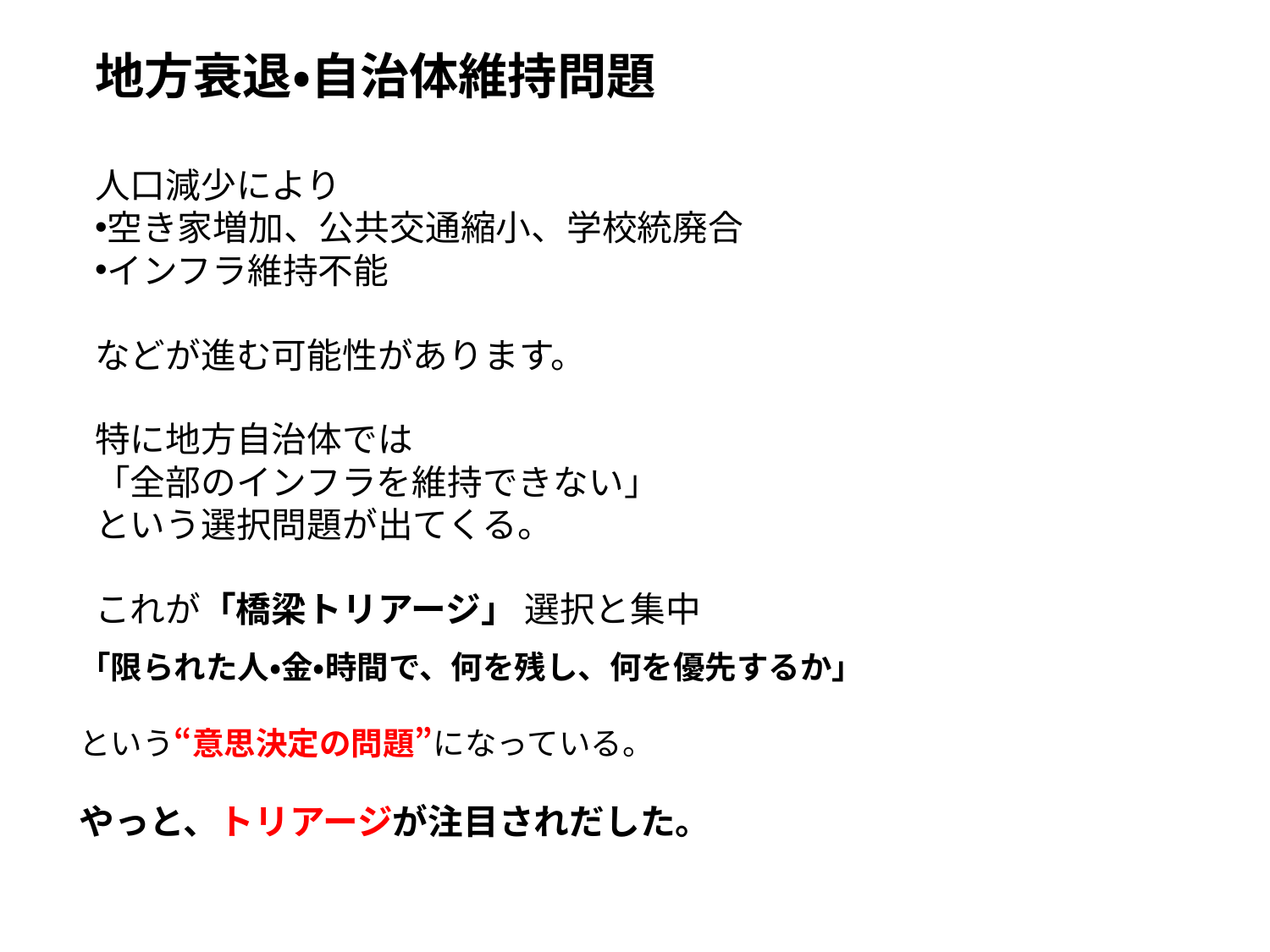

地方衰退・自治体維持問題

人口減少により
空き家増加、公共交通縮小、学校統廃合
インフラ維持不能

などが進む可能性があります。

特に地方自治体では
「全部のインフラを維持できない」
という選択問題が出てくる。

これが「橋梁トリアージ」 選択と集中
「限られた人・金・時間で、何を残し、何を優先するか」

という“意思決定の問題”になっている。

やっと、トリアージが注目されだした。